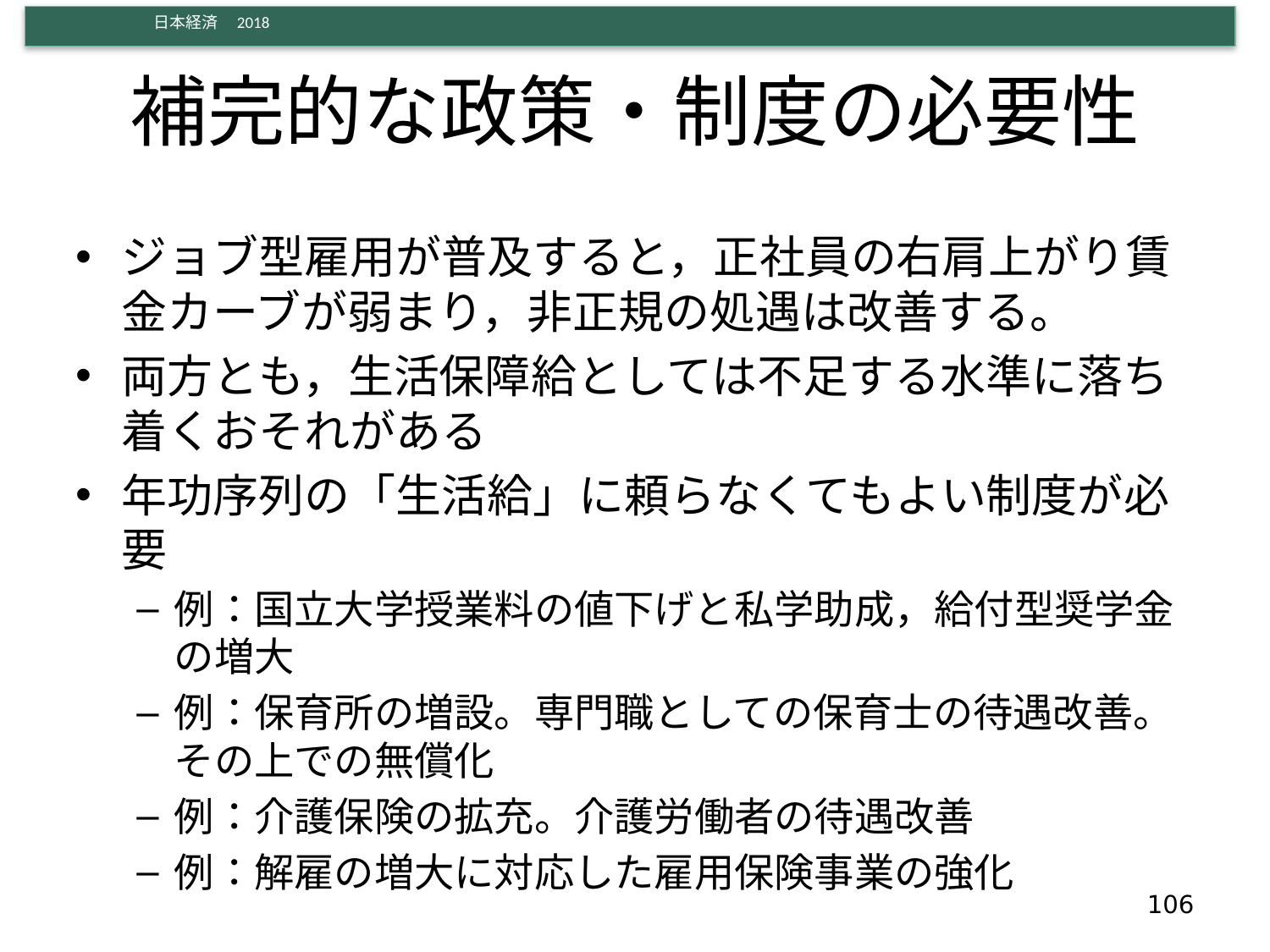

# 補完的な政策・制度の必要性
ジョブ型雇用が普及すると，正社員の右肩上がり賃金カーブが弱まり，非正規の処遇は改善する。
両方とも，生活保障給としては不足する水準に落ち着くおそれがある
年功序列の「生活給」に頼らなくてもよい制度が必要
例：国立大学授業料の値下げと私学助成，給付型奨学金の増大
例：保育所の増設。専門職としての保育士の待遇改善。その上での無償化
例：介護保険の拡充。介護労働者の待遇改善
例：解雇の増大に対応した雇用保険事業の強化

106